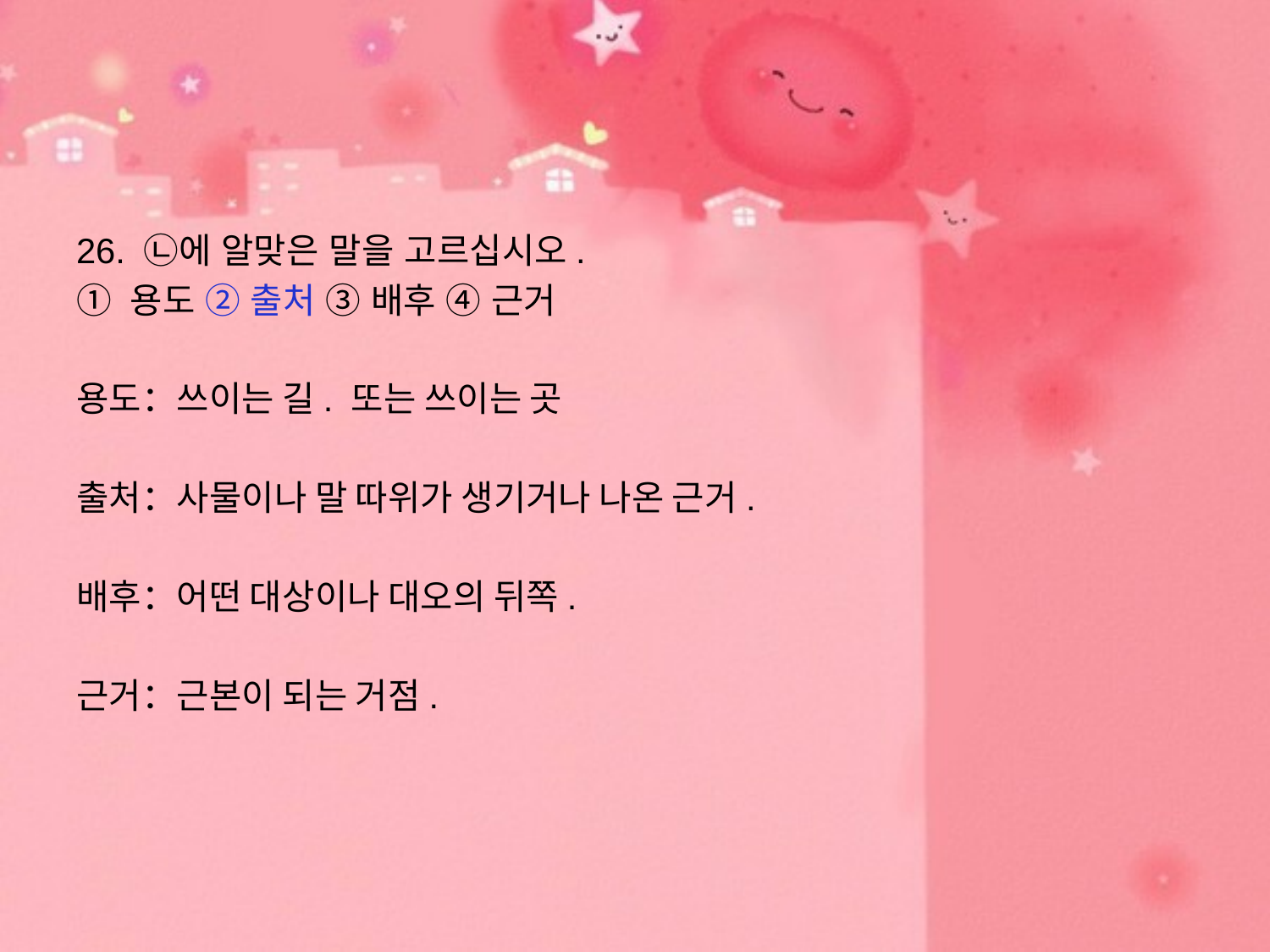

#
26. ㉡에 알맞은 말을 고르십시오.
① 용도 ② 출처 ③ 배후 ④ 근거

용도：쓰이는 길. 또는 쓰이는 곳

출처：사물이나 말 따위가 생기거나 나온 근거.

배후：어떤 대상이나 대오의 뒤쪽.

근거：근본이 되는 거점.